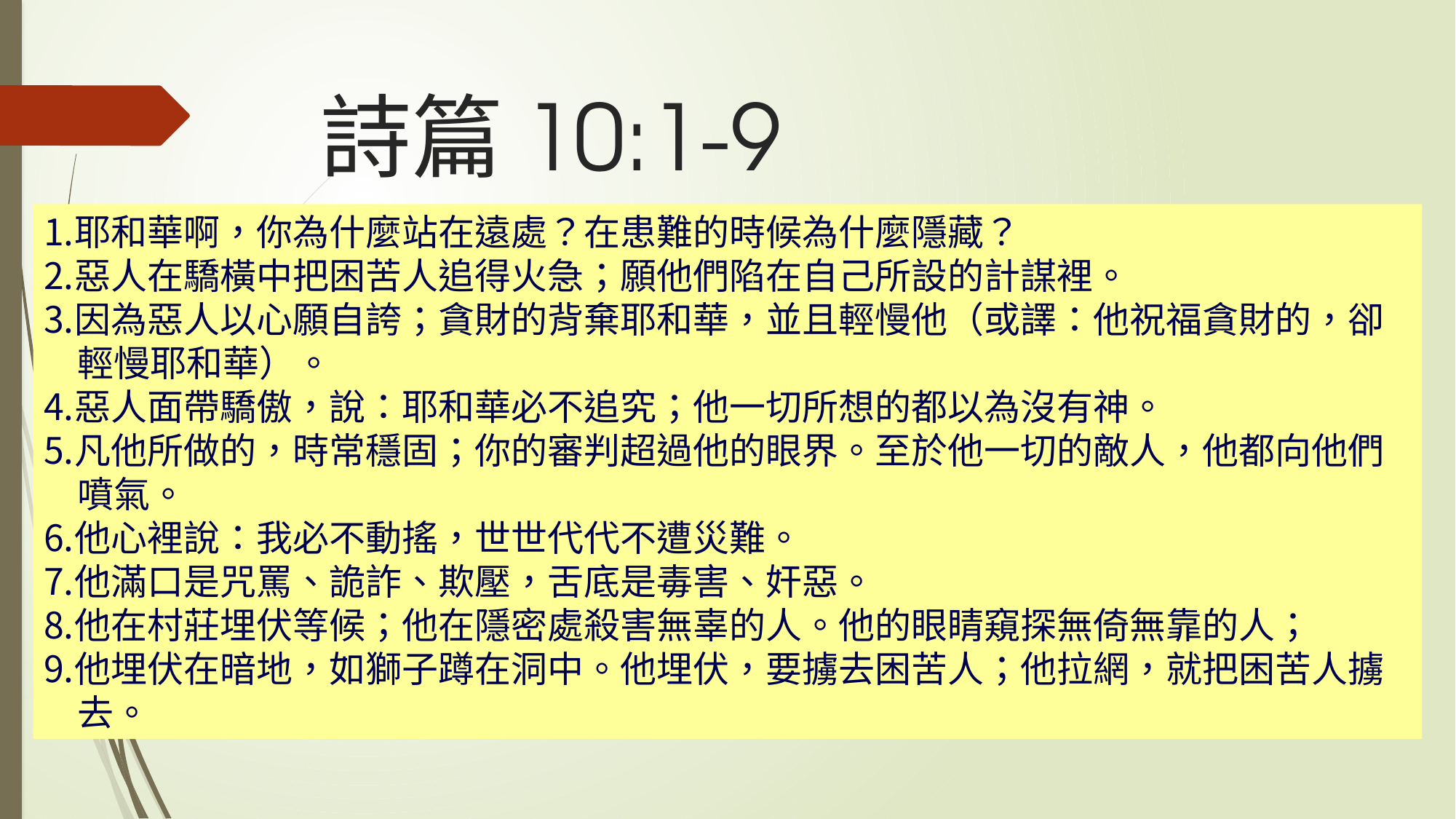

# 詩篇10:1-9
耶和華啊，你為什麼站在遠處？在患難的時候為什麼隱藏？
惡人在驕橫中把困苦人追得火急；願他們陷在自己所設的計謀裡。
因為惡人以心願自誇；貪財的背棄耶和華，並且輕慢他（或譯：他祝福貪財的，卻
   輕慢耶和華）。
惡人面帶驕傲，說：耶和華必不追究；他一切所想的都以為沒有神。
凡他所做的，時常穩固；你的審判超過他的眼界。至於他一切的敵人，他都向他們
   噴氣。
他心裡說：我必不動搖，世世代代不遭災難。
他滿口是咒罵、詭詐、欺壓，舌底是毒害、奸惡。
他在村莊埋伏等候；他在隱密處殺害無辜的人。他的眼睛窺探無倚無靠的人；
他埋伏在暗地，如獅子蹲在洞中。他埋伏，要擄去困苦人；他拉網，就把困苦人擄
   去。